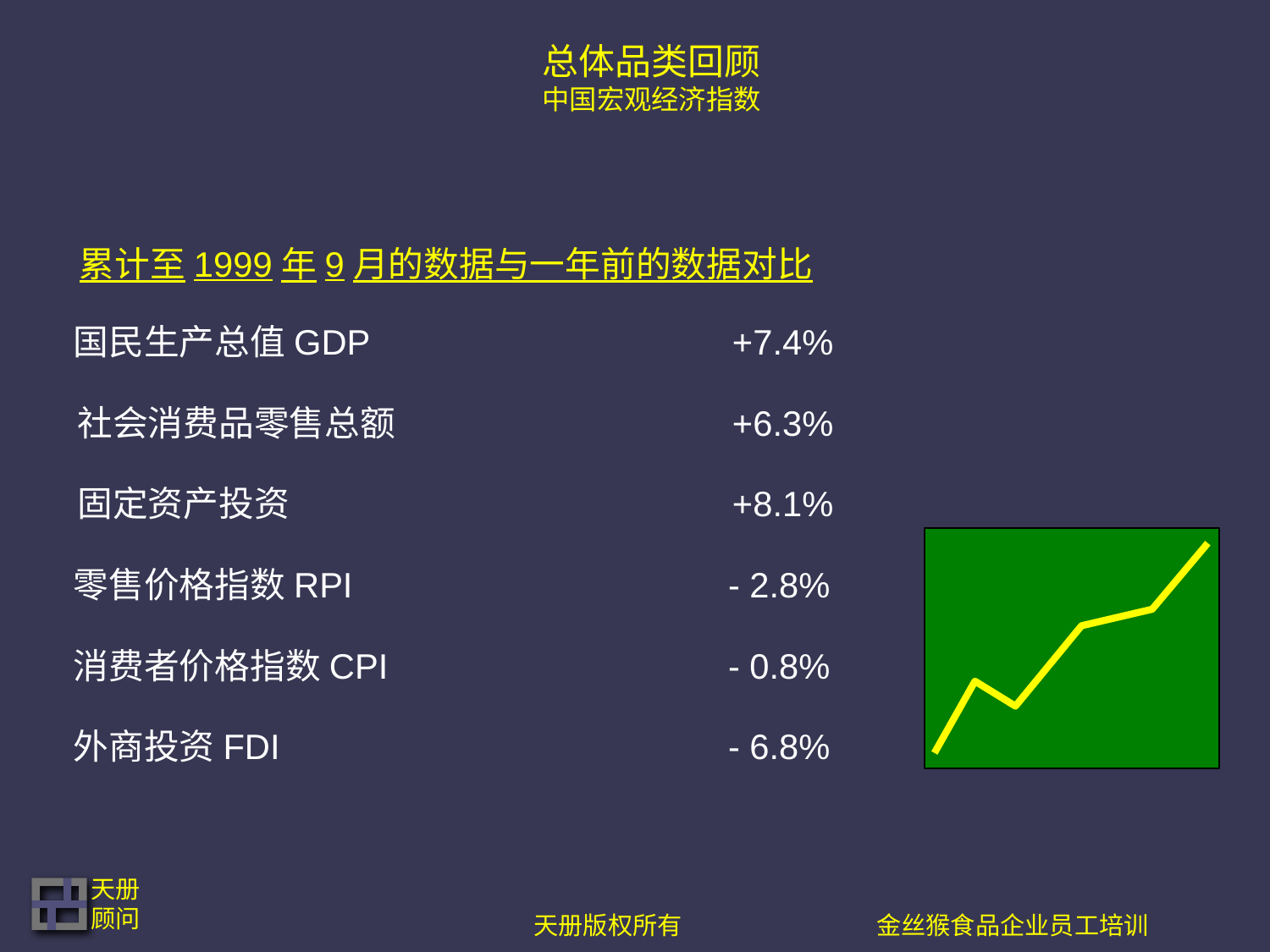

# 总体品类回顾 中国宏观经济指数
累计至1999年9月的数据与一年前的数据对比
国民生产总值GDP
+7.4%
社会消费品零售总额
+6.3%
固定资产投资
+8.1%
零售价格指数RPI
- 2.8%
消费者价格指数CPI
- 0.8%
外商投资FDI
- 6.8%

21